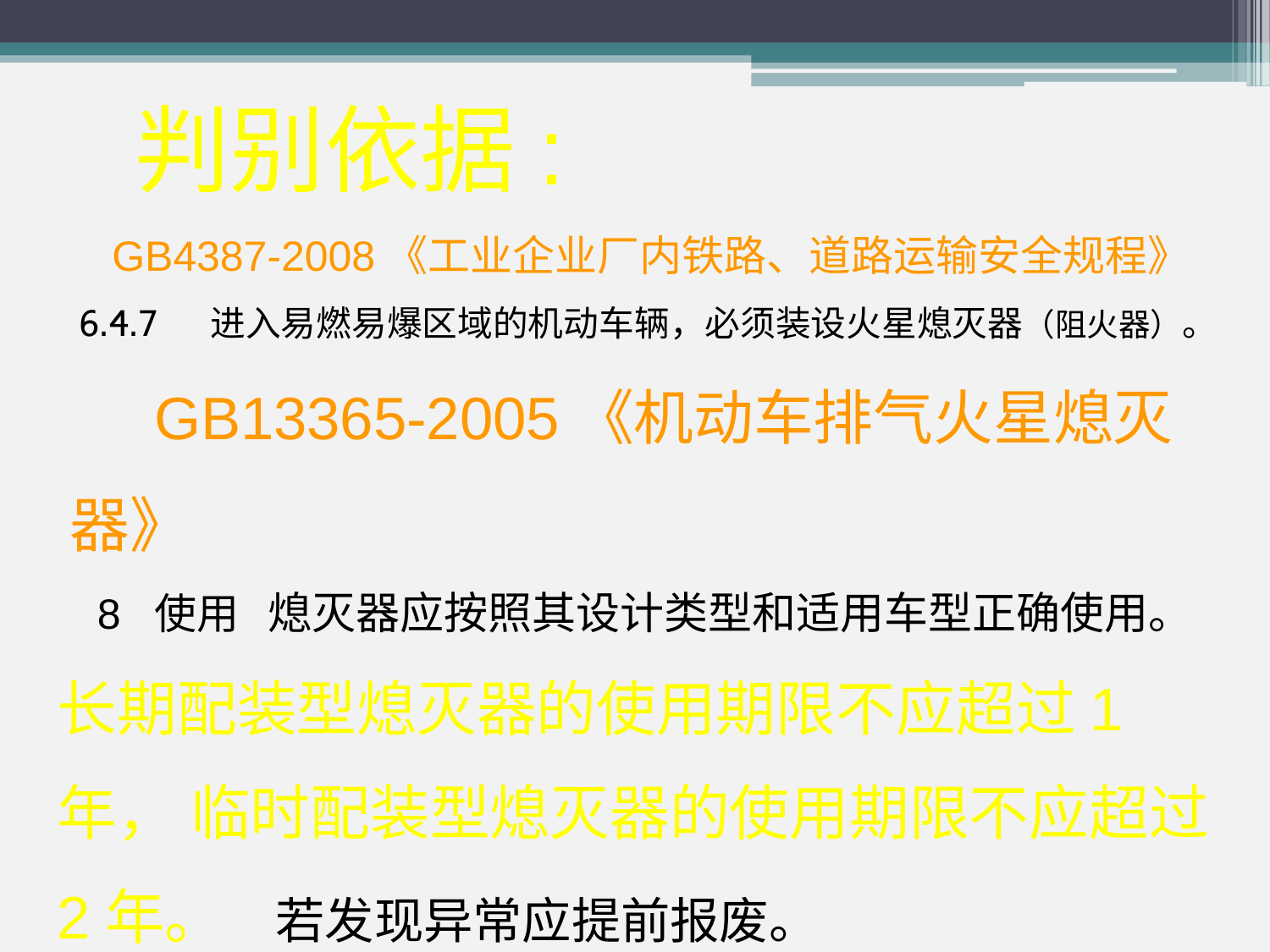

判别依据:
 GB4387-2008《工业企业厂内铁路、道路运输安全规程》
  6.4.7    进入易燃易爆区域的机动车辆，必须装设火星熄灭器（阻火器）。
  GB13365-2005《机动车排气火星熄灭器》                                                                                                                                 8  使用   熄灭器应按照其设计类型和适用车型正确使用。
长期配装型熄灭器的使用期限不应超过1年， 临时配装型熄灭器的使用期限不应超过2年。    若发现异常应提前报废。